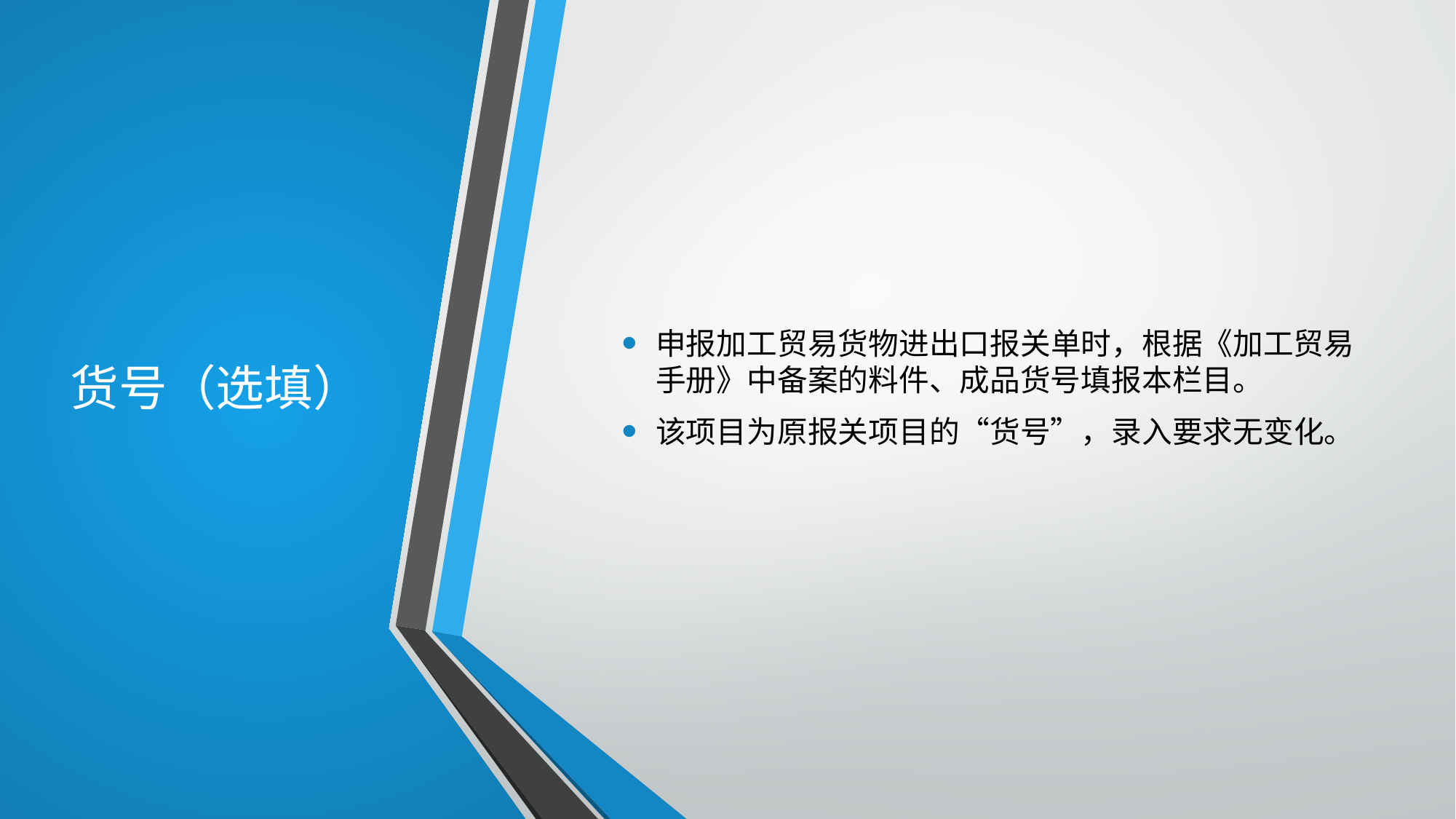

# 货号（选填）
申报加工贸易货物进出口报关单时，根据《加工贸易手册》中备案的料件、成品货号填报本栏目。
该项目为原报关项目的“货号”，录入要求无变化。